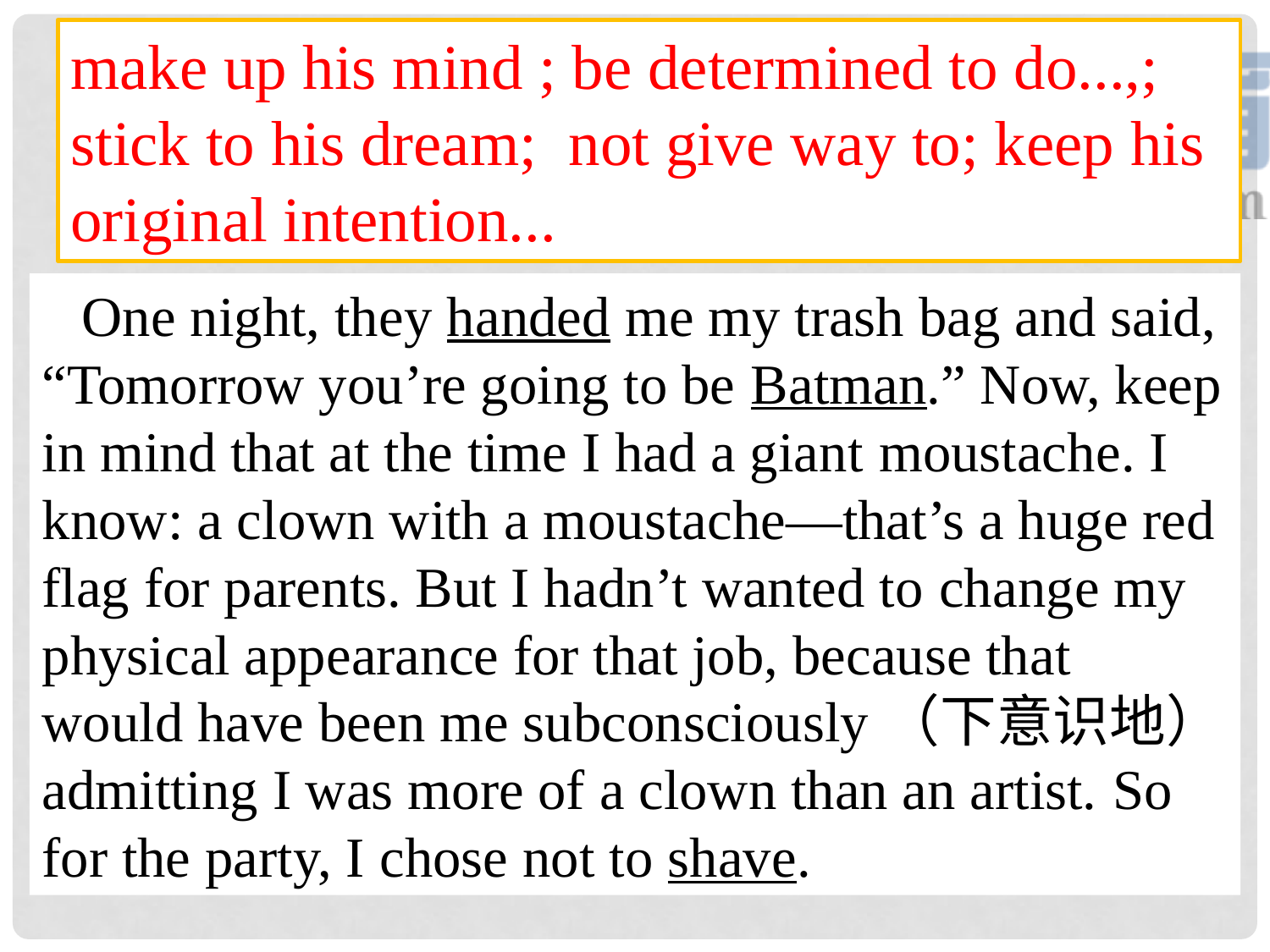

make up his mind ; be determined to do...,; stick to his dream;  not give way to; keep his original intention...
One night, they handed me my trash bag and said, “Tomorrow you’re going to be Batman.” Now, keep in mind that at the time I had a giant moustache. I know: a clown with a moustache—that’s a huge red flag for parents. But I hadn’t wanted to change my physical appearance for that job, because that would have been me subconsciously（下意识地）admitting I was more of a clown than an artist. So for the party, I chose not to shave.